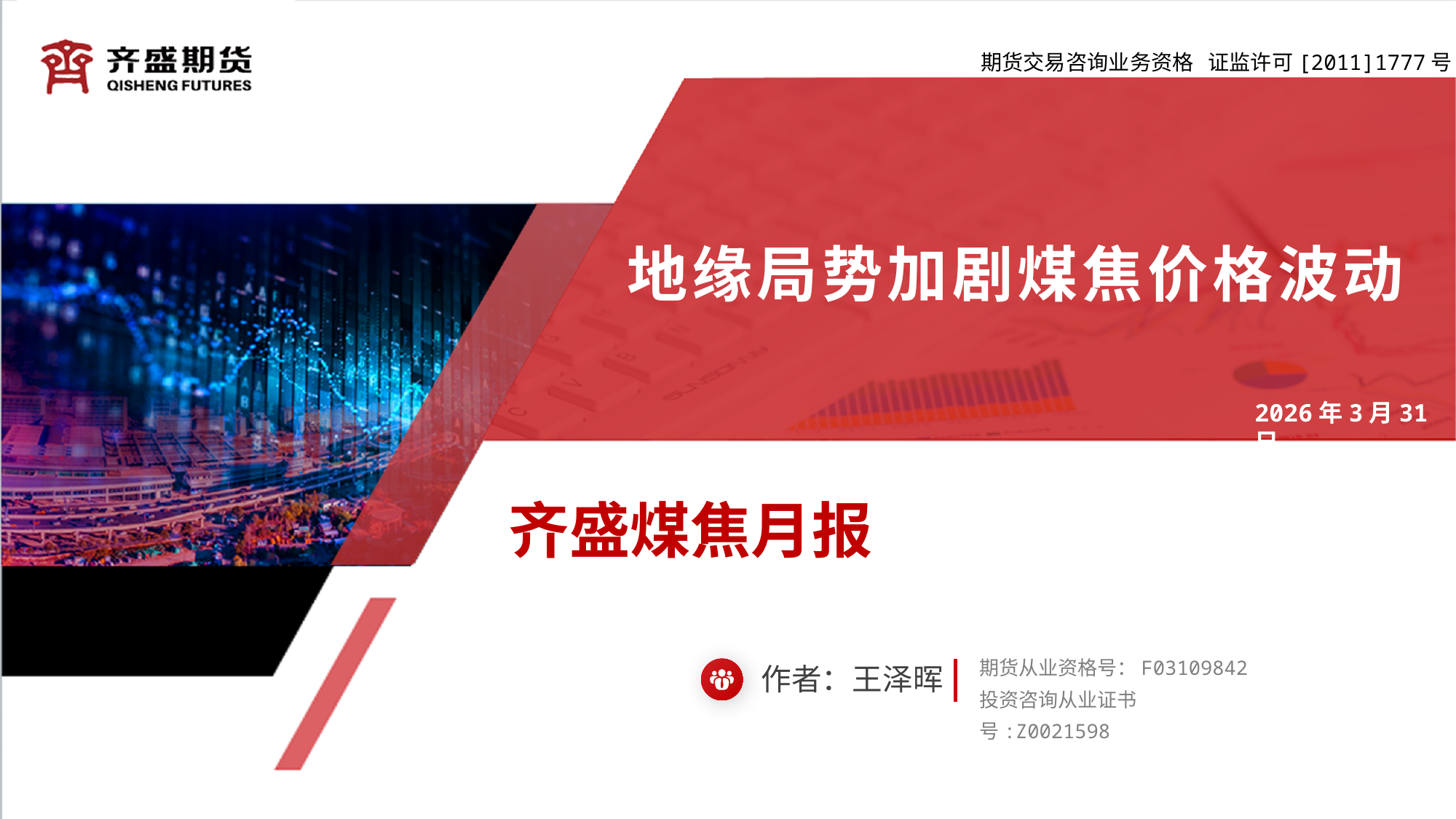

地缘局势加剧煤焦价格波动
2026年3月31日
齐盛煤焦月报
期货从业资格号：F03109842
投资咨询从业证书号:Z0021598
作者：王泽晖